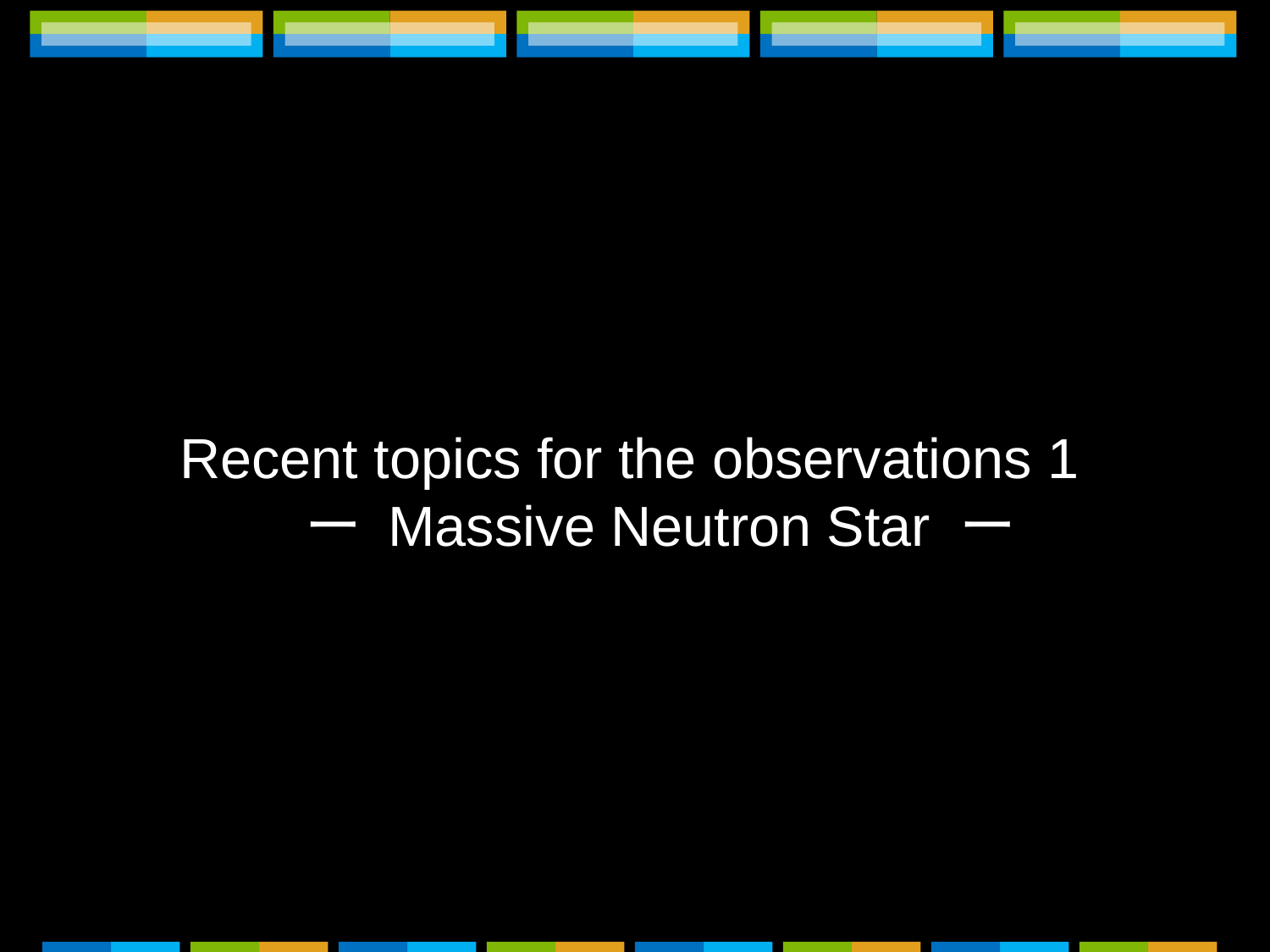

Recent topics for the observations 1
　　 ー Massive Neutron Star ー